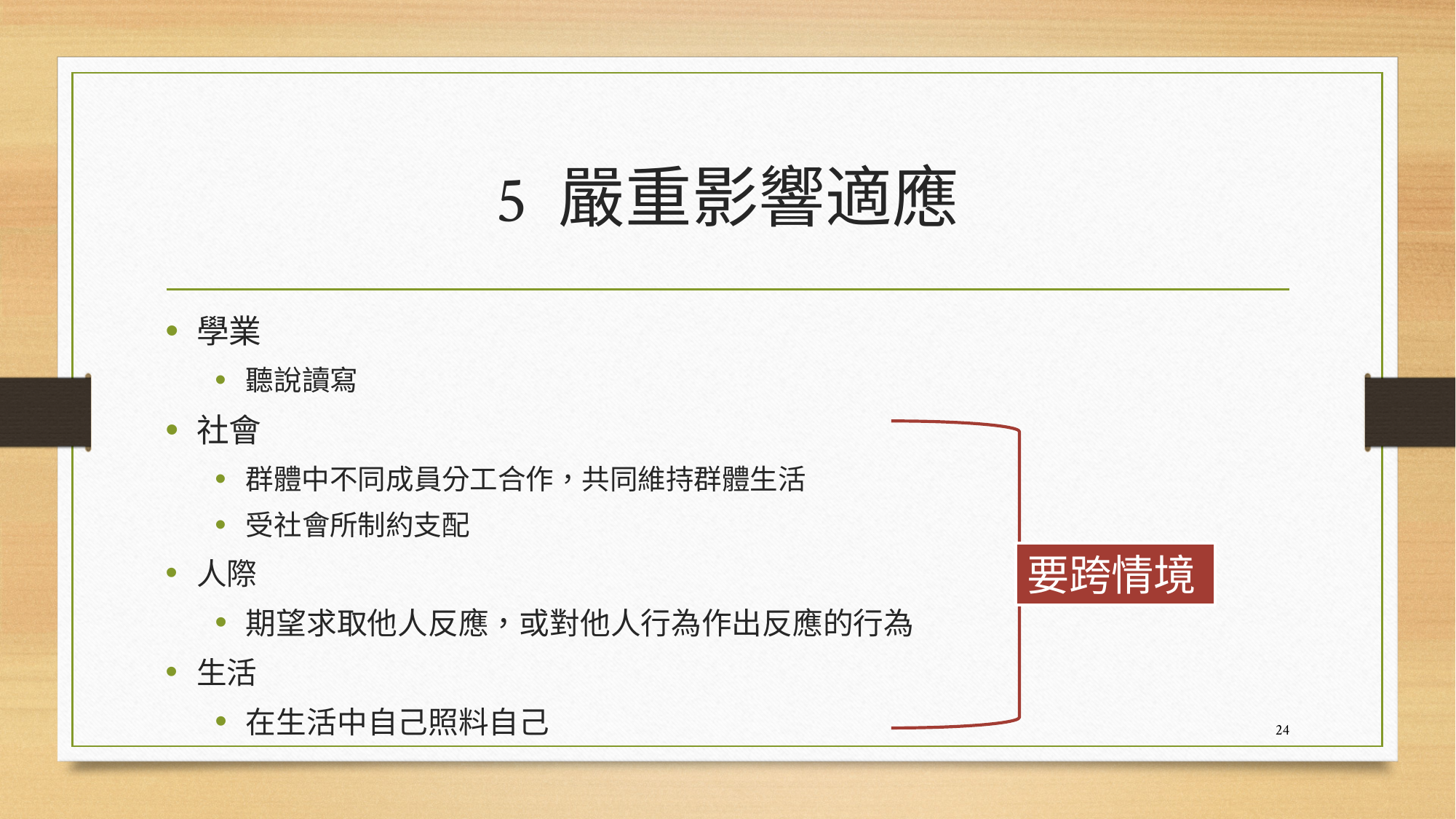

# 5 嚴重影響適應
學業
聽說讀寫
社會
群體中不同成員分工合作，共同維持群體生活
受社會所制約支配
人際
期望求取他人反應，或對他人行為作出反應的行為
生活
在生活中自己照料自己

要跨情境
24